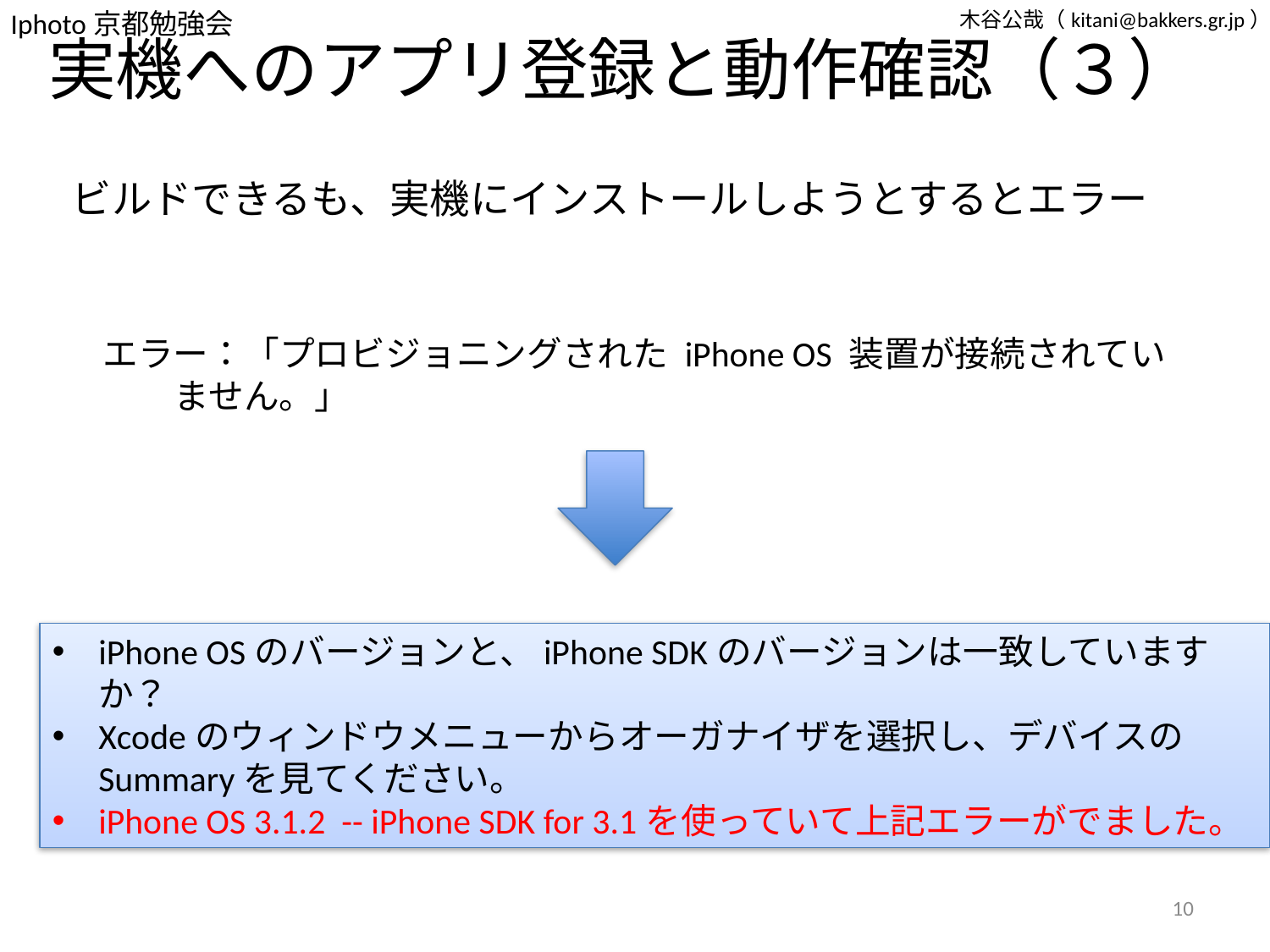

# 実機へのアプリ登録と動作確認（３）
ビルドできるも、実機にインストールしようとするとエラー

エラー：「プロビジョニングされた iPhone OS 装置が接続されていません。」

iPhone OSのバージョンと、iPhone SDKのバージョンは一致していますか？
Xcodeのウィンドウメニューからオーガナイザを選択し、デバイスのSummaryを見てください。
iPhone OS 3.1.2  -- iPhone SDK for 3.1を使っていて上記エラーがでました。
10